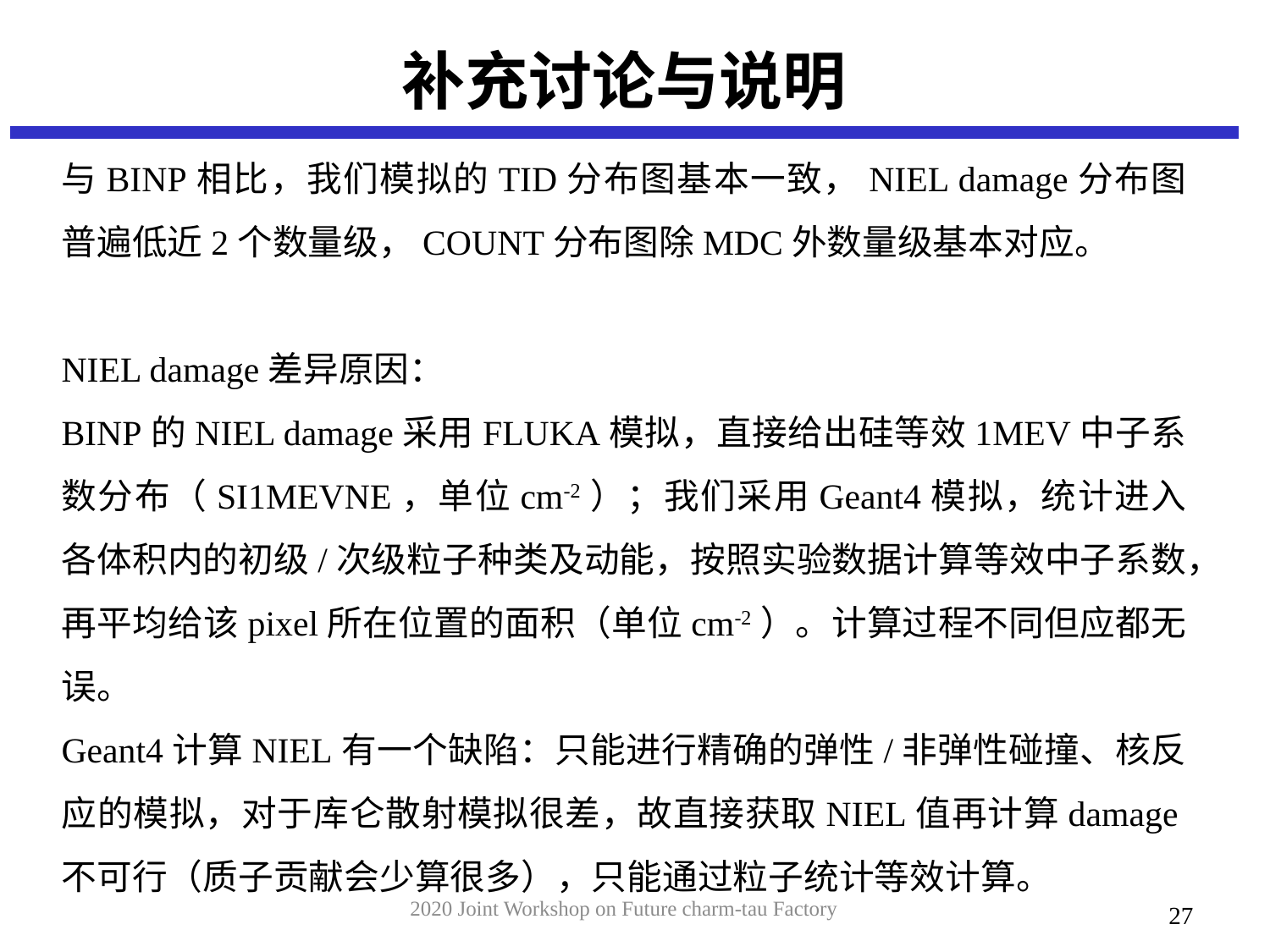

# 补充讨论与说明
与BINP相比，我们模拟的TID分布图基本一致，NIEL damage分布图普遍低近2个数量级，COUNT分布图除MDC外数量级基本对应。

NIEL damage差异原因：
BINP的NIEL damage采用FLUKA模拟，直接给出硅等效1MEV中子系数分布（SI1MEVNE，单位cm-2）；我们采用Geant4模拟，统计进入各体积内的初级/次级粒子种类及动能，按照实验数据计算等效中子系数，再平均给该pixel所在位置的面积（单位cm-2）。计算过程不同但应都无误。
Geant4计算NIEL有一个缺陷：只能进行精确的弹性/非弹性碰撞、核反应的模拟，对于库仑散射模拟很差，故直接获取NIEL值再计算damage不可行（质子贡献会少算很多），只能通过粒子统计等效计算。
2020 Joint Workshop on Future charm-tau Factory
27